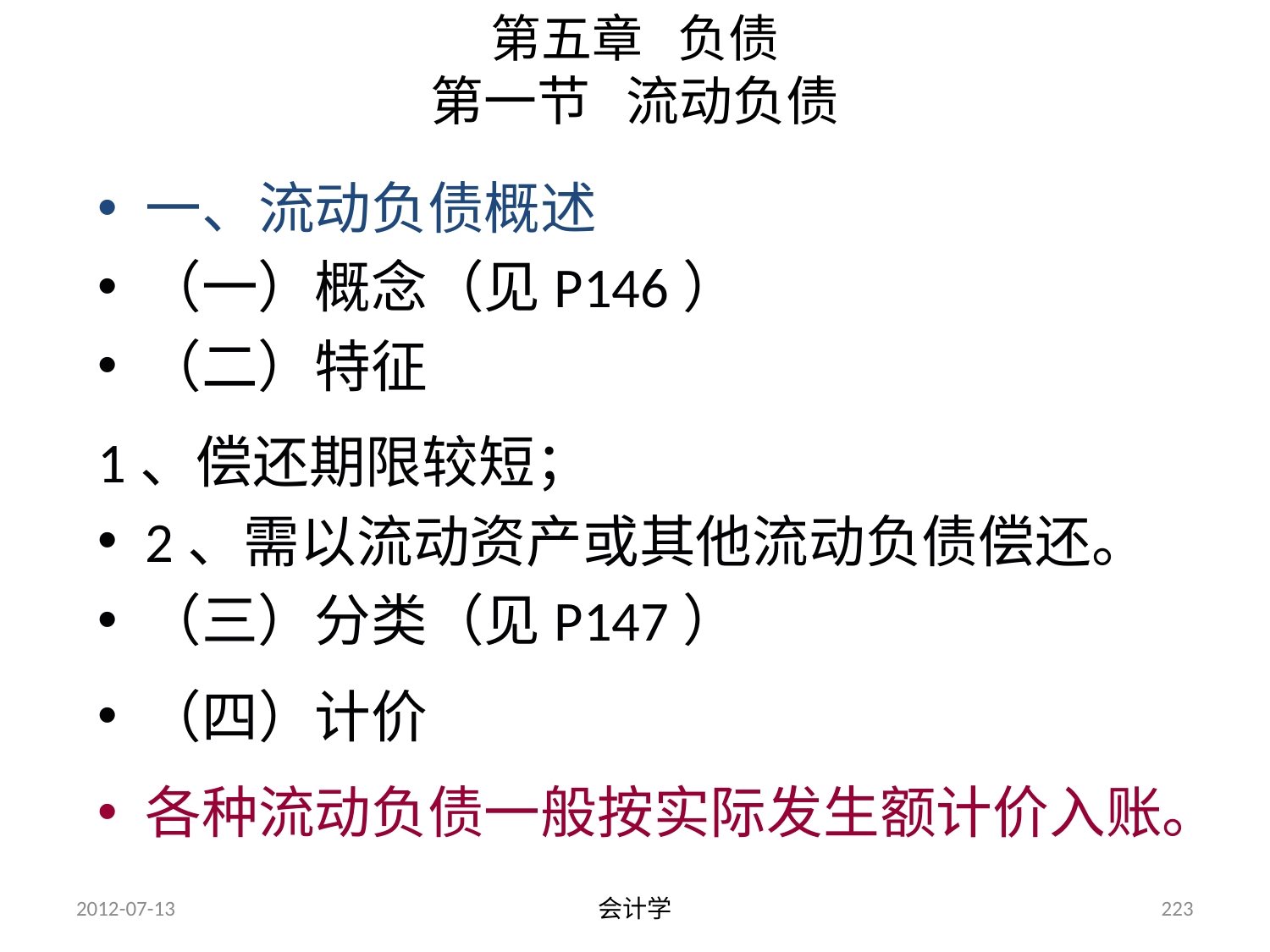

# 第五章   负债 第一节   流动负债
一、流动负债概述
（一）概念（见P146）
（二）特征
1、偿还期限较短；
2、需以流动资产或其他流动负债偿还。
（三）分类（见P147）
（四）计价
各种流动负债一般按实际发生额计价入账。
2012-07-13
会计学
223